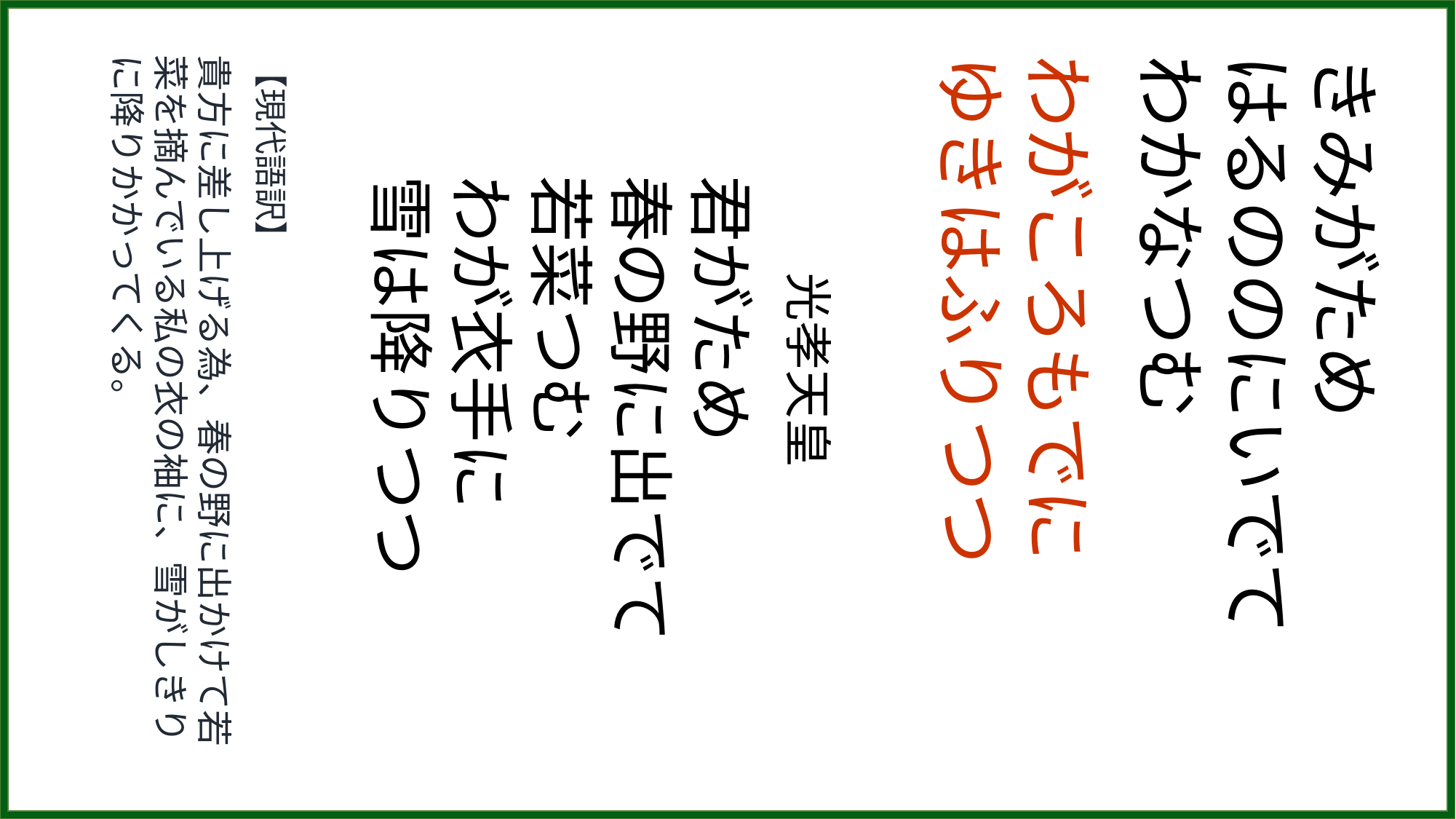

【現代語訳】

貴方に差し上げる為、春の野に出かけて若菜を摘んでいる私の衣の袖に、雪がしきりに降りかかってくる。
　　光孝天皇

君がため
春の野に出でて
若菜つむ
わが衣手に
雪は降りつつ
わがころもでに
ゆきはふりつつ
きみがため
はるののにいでて
わかなつむ